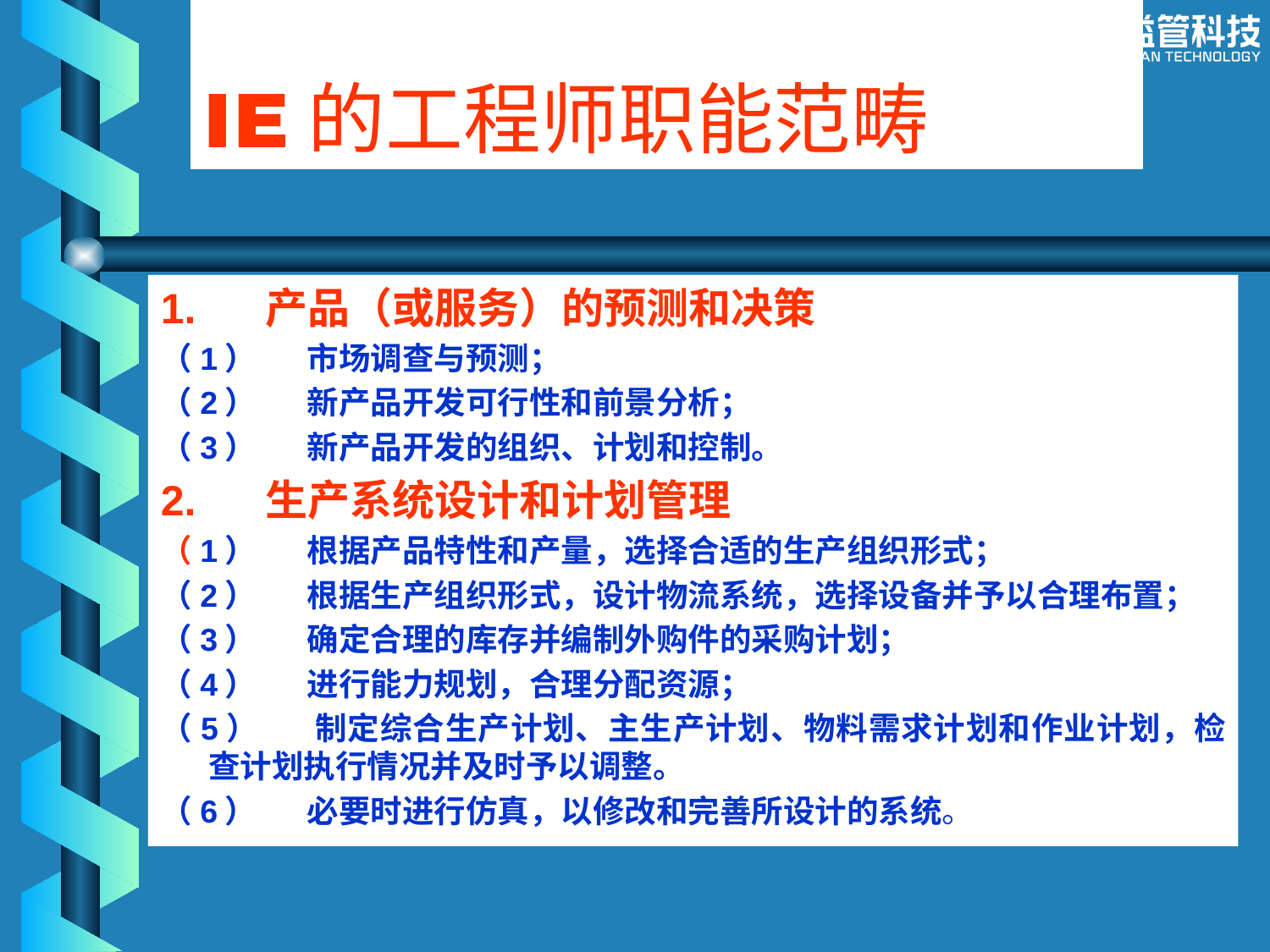

# IE的工程师职能范畴
1.     产品（或服务）的预测和决策
（1）       市场调查与预测；
（2）       新产品开发可行性和前景分析；
（3）       新产品开发的组织、计划和控制。
2.     生产系统设计和计划管理
（1）       根据产品特性和产量，选择合适的生产组织形式；
（2）       根据生产组织形式，设计物流系统，选择设备并予以合理布置；
（3）       确定合理的库存并编制外购件的采购计划；
（4）       进行能力规划，合理分配资源；
（5）       制定综合生产计划、主生产计划、物料需求计划和作业计划，检查计划执行情况并及时予以调整。
（6）       必要时进行仿真，以修改和完善所设计的系统。